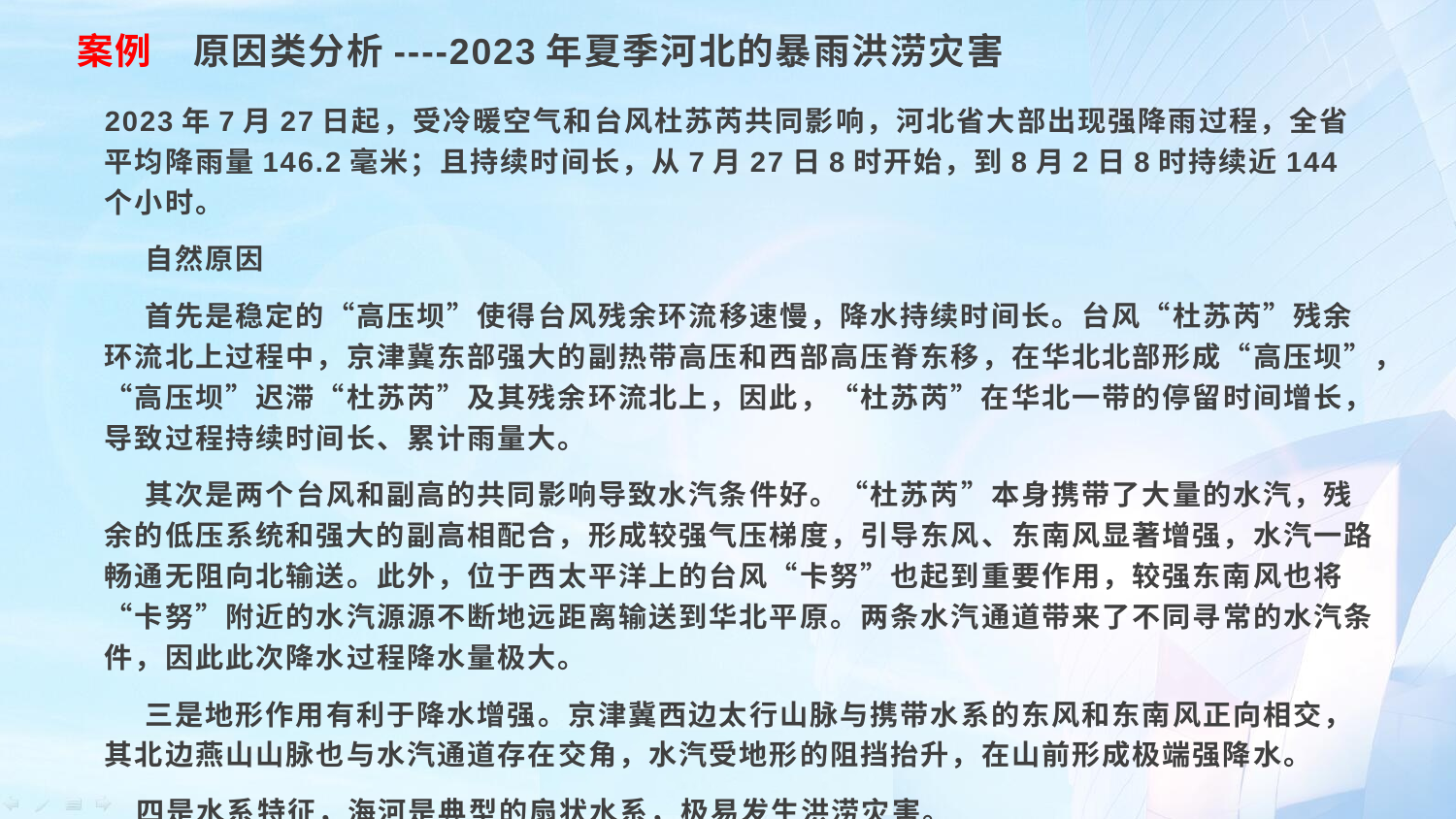

案例    原因类分析----2023年夏季河北的暴雨洪涝灾害

2023年7月27日起，受冷暖空气和台风杜苏芮共同影响，河北省大部出现强降雨过程，全省平均降雨量146.2毫米；且持续时间长，从7月27日8时开始，到8月2日8时持续近144个小时。
    自然原因
    首先是稳定的“高压坝”使得台风残余环流移速慢，降水持续时间长。台风“杜苏芮”残余环流北上过程中，京津冀东部强大的副热带高压和西部高压脊东移，在华北北部形成“高压坝”，“高压坝”迟滞“杜苏芮”及其残余环流北上，因此，“杜苏芮”在华北一带的停留时间增长，导致过程持续时间长、累计雨量大。
    其次是两个台风和副高的共同影响导致水汽条件好。“杜苏芮”本身携带了大量的水汽，残余的低压系统和强大的副高相配合，形成较强气压梯度，引导东风、东南风显著增强，水汽一路畅通无阻向北输送。此外，位于西太平洋上的台风“卡努”也起到重要作用，较强东南风也将“卡努”附近的水汽源源不断地远距离输送到华北平原。两条水汽通道带来了不同寻常的水汽条件，因此此次降水过程降水量极大。
    三是地形作用有利于降水增强。京津冀西边太行山脉与携带水系的东风和东南风正向相交，其北边燕山山脉也与水汽通道存在交角，水汽受地形的阻挡抬升，在山前形成极端强降水。
   四是水系特征，海河是典型的扇状水系，极易发生洪涝灾害。